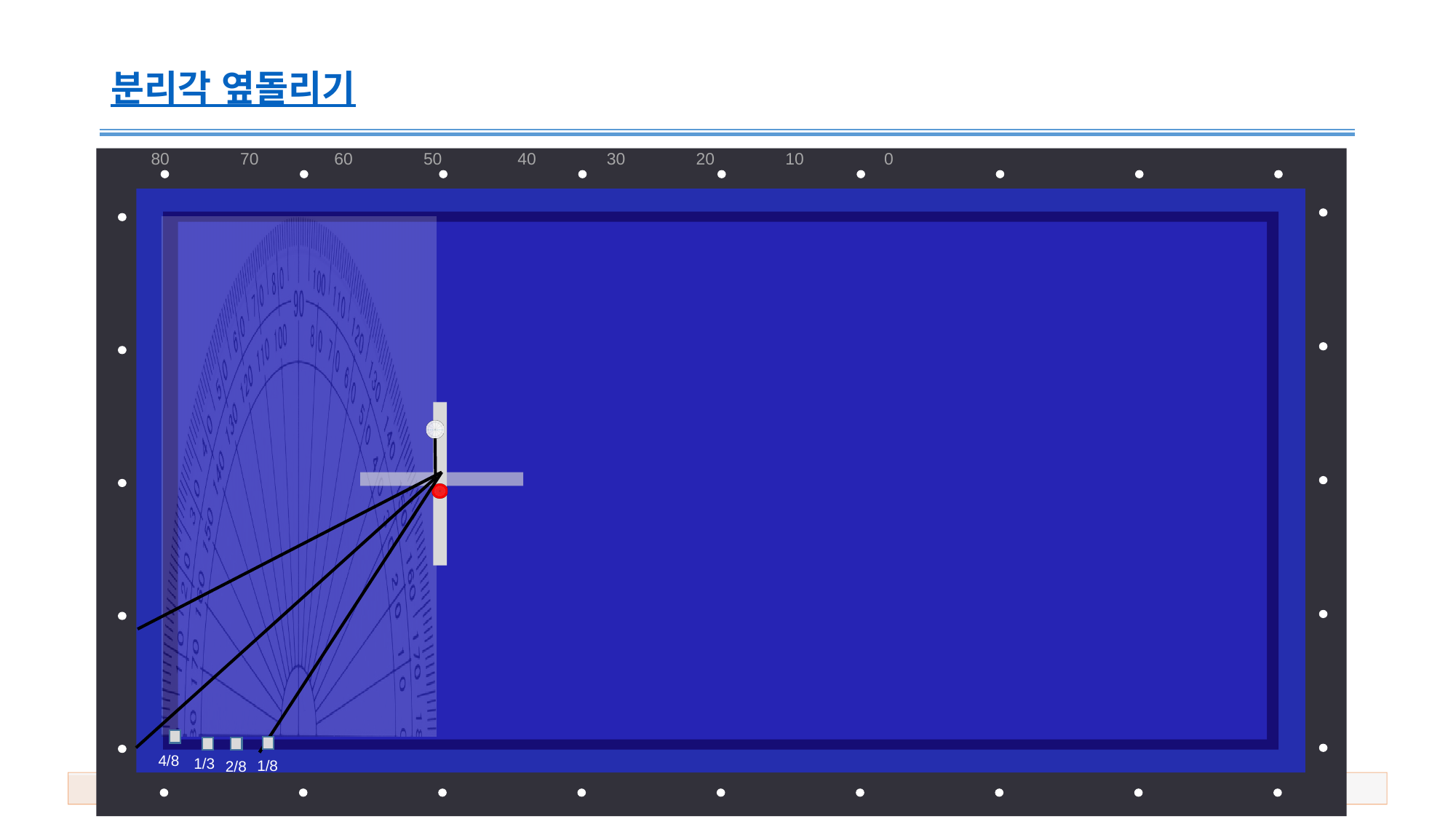

# 분리각 옆돌리기
80               70                60               50                40               30               20               10                 0
1/8

80               70                60               50                40               30               20                10                0

4/8
1/3
1/8
2/8
11